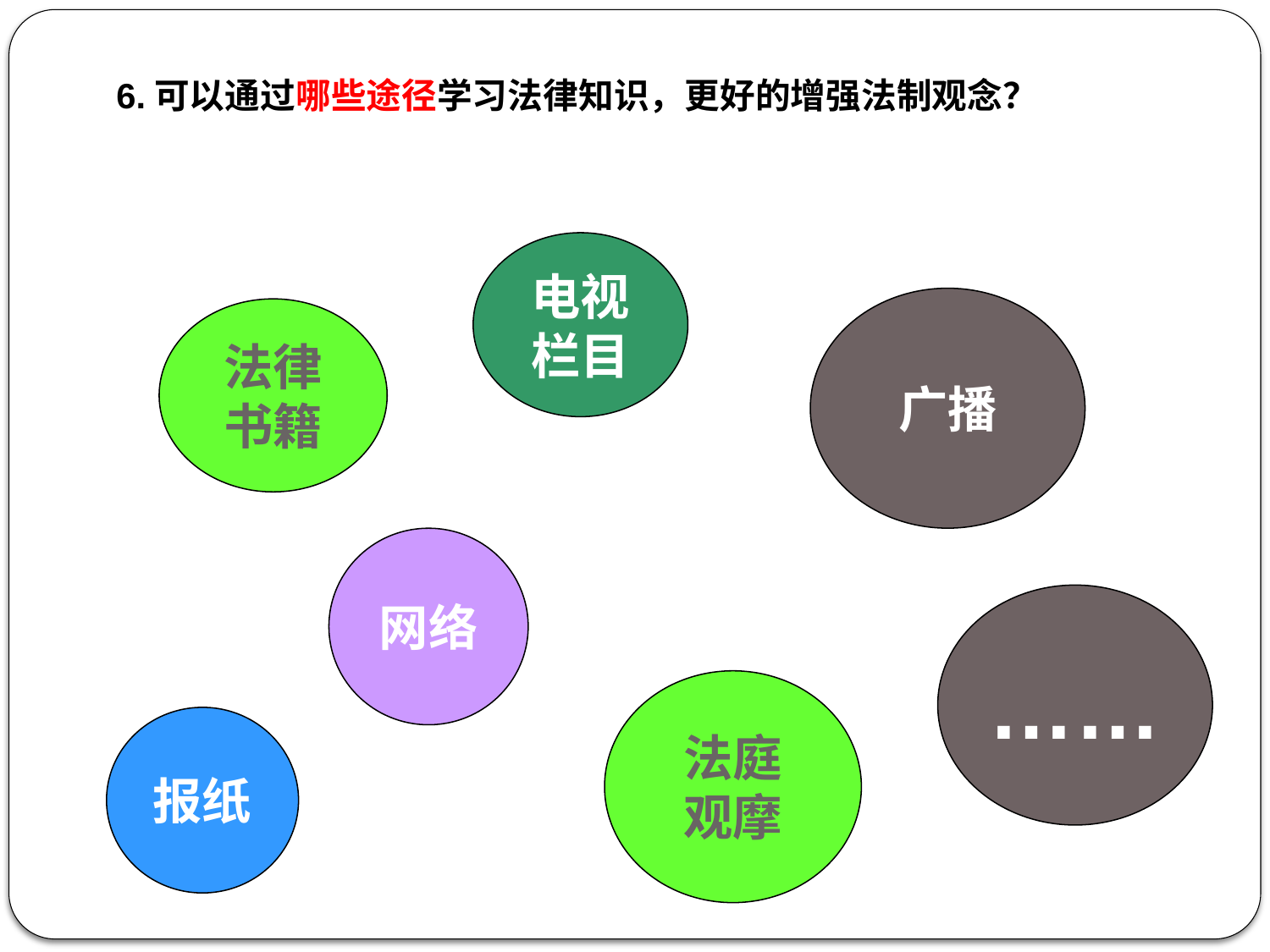

6.可以通过哪些途径学习法律知识，更好的增强法制观念？
电视
栏目
广播
法律
书籍
网络
……
法庭
观摩
报纸